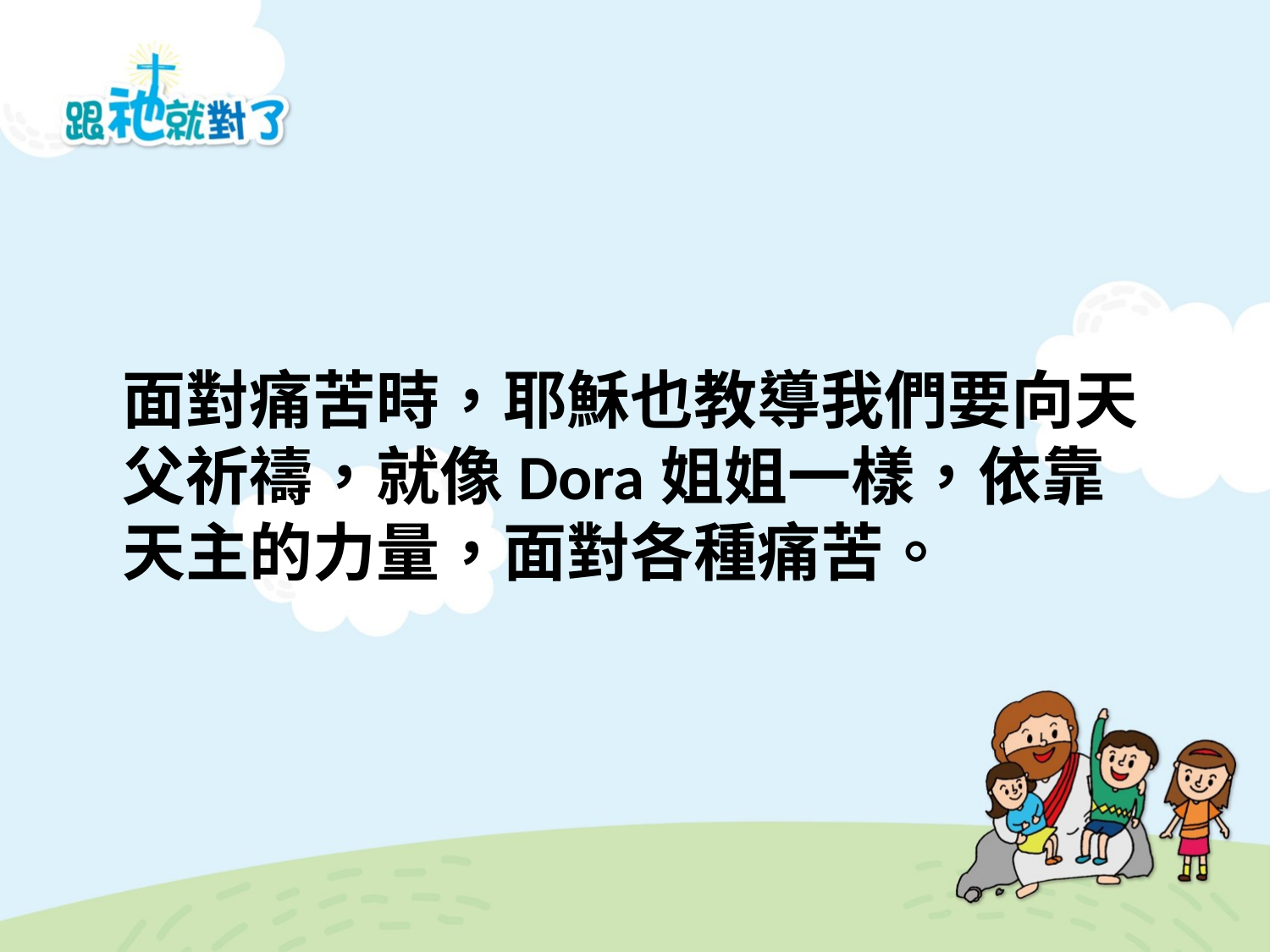

面對痛苦時，耶穌也教導我們要向天父祈禱，就像Dora姐姐一樣，依靠天主的力量，面對各種痛苦。